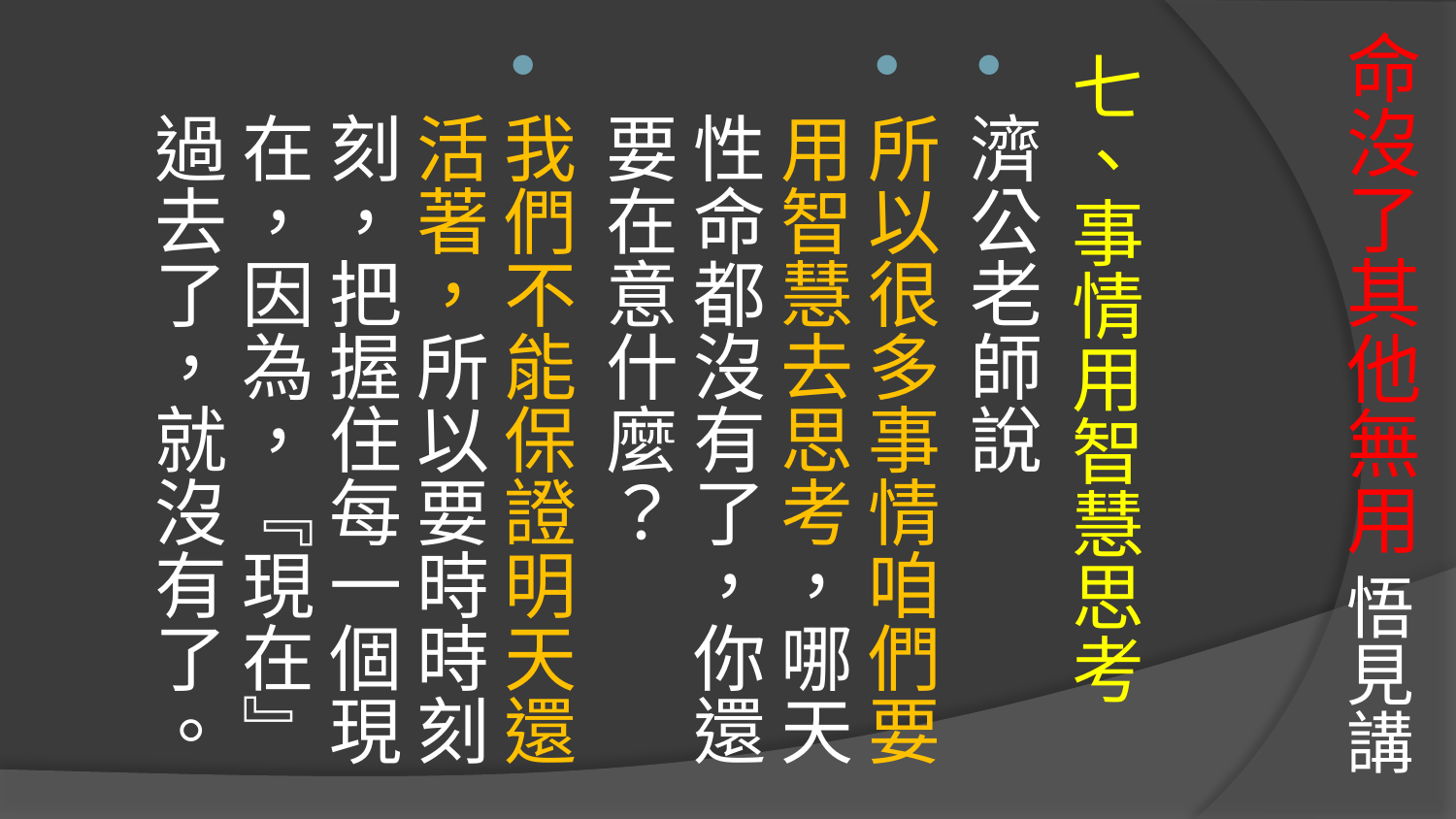

# 命沒了其他無用 悟見講
七、事情用智慧思考
濟公老師說
所以很多事情咱們要用智慧去思考，哪天性命都沒有了，你還要在意什麼？
我們不能保證明天還活著，所以要時時刻刻，把握住每一個現在，因為，『現在』過去了，就沒有了。